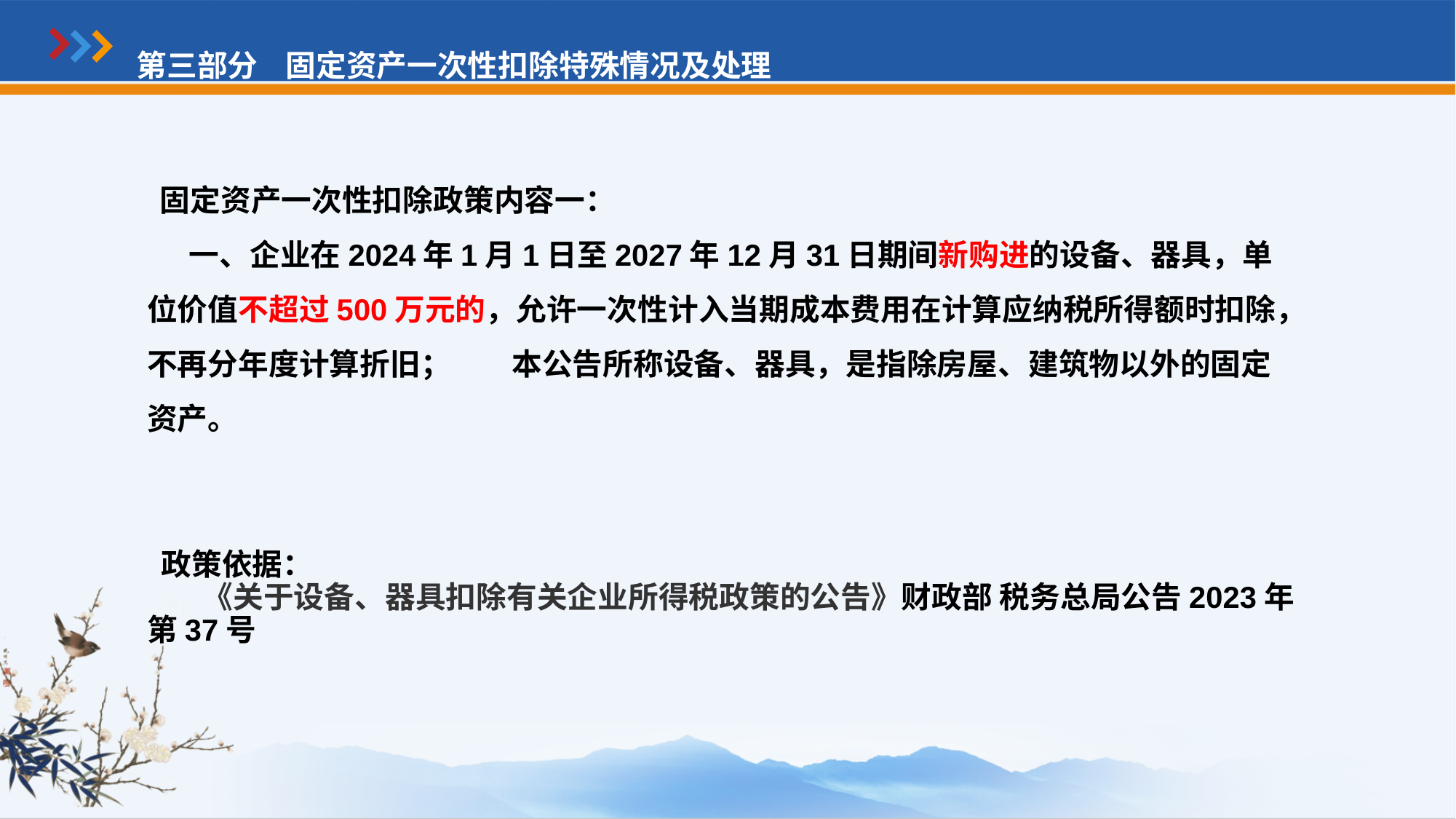

第三部分    固定资产一次性扣除特殊情况及处理

 固定资产一次性扣除政策内容一：
     一、企业在2024年1月1日至2027年12月31日期间新购进的设备、器具，单位价值不超过500万元的，允许一次性计入当期成本费用在计算应纳税所得额时扣除，不再分年度计算折旧；　　本公告所称设备、器具，是指除房屋、建筑物以外的固定资产。

 政策依据：
       《关于设备、器具扣除有关企业所得税政策的公告》财政部 税务总局公告2023年第37号